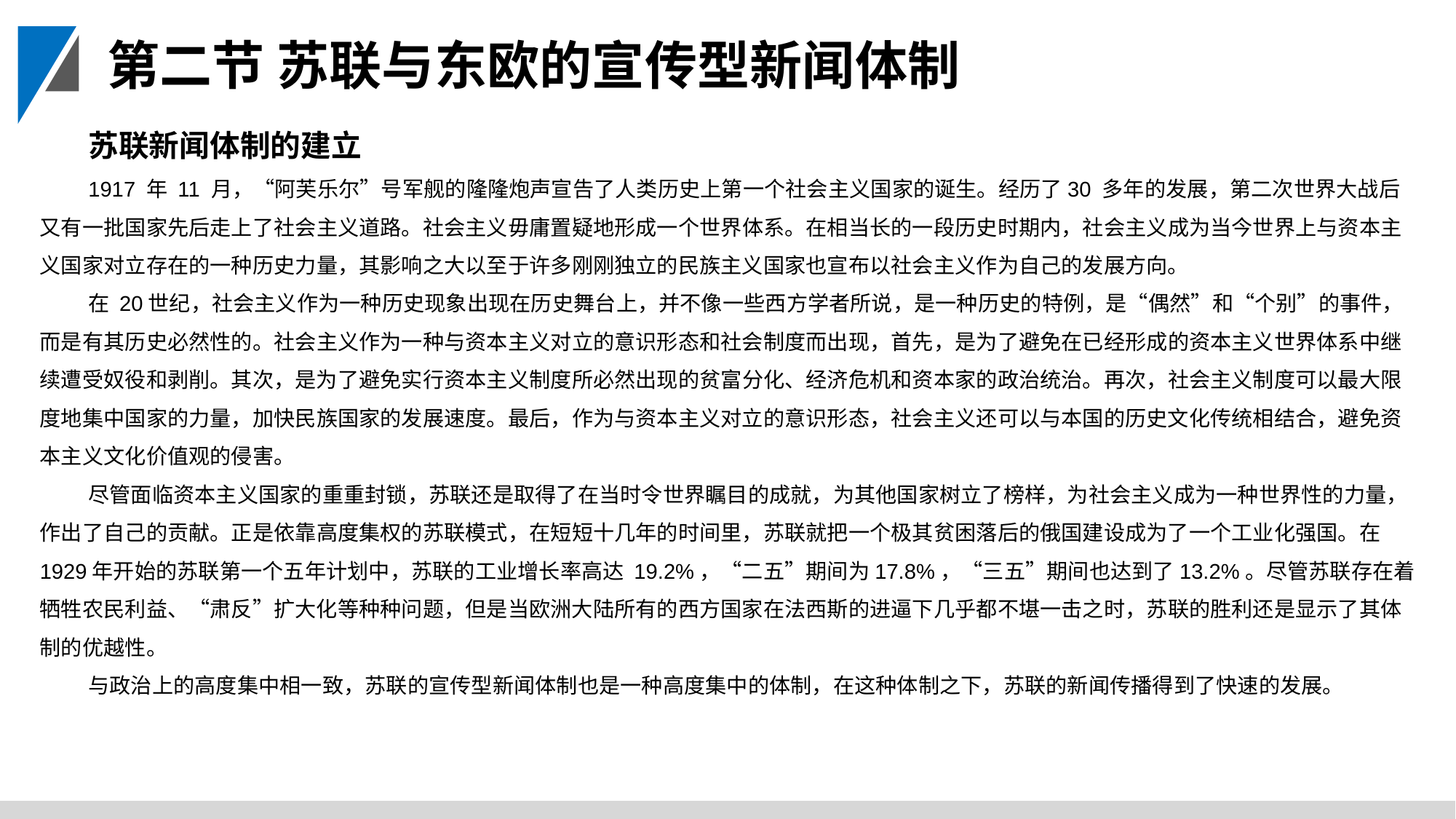

第二节 苏联与东欧的宣传型新闻体制
苏联新闻体制的建立
1917 年 11 月，“阿芙乐尔”号军舰的隆隆炮声宣告了人类历史上第一个社会主义国家的诞生。经历了30 多年的发展，第二次世界大战后又有一批国家先后走上了社会主义道路。社会主义毋庸置疑地形成一个世界体系。在相当长的一段历史时期内，社会主义成为当今世界上与资本主义国家对立存在的一种历史力量，其影响之大以至于许多刚刚独立的民族主义国家也宣布以社会主义作为自己的发展方向。
在 20世纪，社会主义作为一种历史现象出现在历史舞台上，并不像一些西方学者所说，是一种历史的特例，是“偶然”和“个别”的事件，而是有其历史必然性的。社会主义作为一种与资本主义对立的意识形态和社会制度而出现，首先，是为了避免在已经形成的资本主义世界体系中继续遭受奴役和剥削。其次，是为了避免实行资本主义制度所必然出现的贫富分化、经济危机和资本家的政治统治。再次，社会主义制度可以最大限度地集中国家的力量，加快民族国家的发展速度。最后，作为与资本主义对立的意识形态，社会主义还可以与本国的历史文化传统相结合，避免资本主义文化价值观的侵害。
尽管面临资本主义国家的重重封锁，苏联还是取得了在当时令世界瞩目的成就，为其他国家树立了榜样，为社会主义成为一种世界性的力量，作出了自己的贡献。正是依靠高度集权的苏联模式，在短短十几年的时间里，苏联就把一个极其贫困落后的俄国建设成为了一个工业化强国。在 1929年开始的苏联第一个五年计划中，苏联的工业增长率高达 19.2%，“二五”期间为17.8%，“三五”期间也达到了13.2%。尽管苏联存在着牺牲农民利益、“肃反”扩大化等种种问题，但是当欧洲大陆所有的西方国家在法西斯的进逼下几乎都不堪一击之时，苏联的胜利还是显示了其体制的优越性。
与政治上的高度集中相一致，苏联的宣传型新闻体制也是一种高度集中的体制，在这种体制之下，苏联的新闻传播得到了快速的发展。